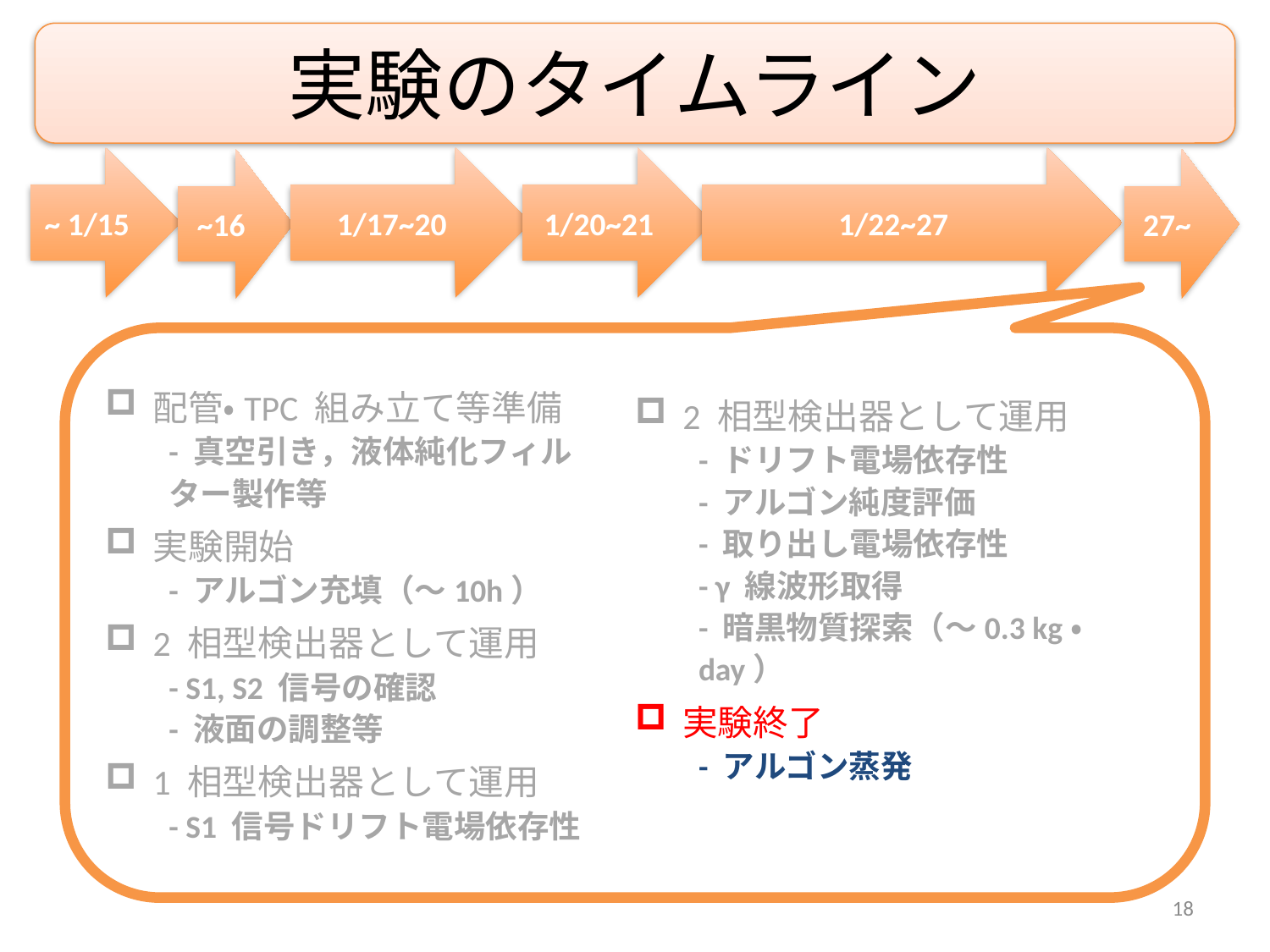

実験のタイムライン
~ 1/15
1/17~20
1/20~21
1/22~27
~16
27~
配管・TPC 組み立て等準備
- 真空引き，液体純化フィルター製作等
実験開始
- アルゴン充填（〜10h）
2 相型検出器として運用
- S1, S2 信号の確認
- 液面の調整等
1 相型検出器として運用
- S1 信号ドリフト電場依存性
2 相型検出器として運用
- ドリフト電場依存性
- アルゴン純度評価
- 取り出し電場依存性
- γ 線波形取得
- 暗黒物質探索（〜0.3 kg・day）
実験終了
- アルゴン蒸発
18